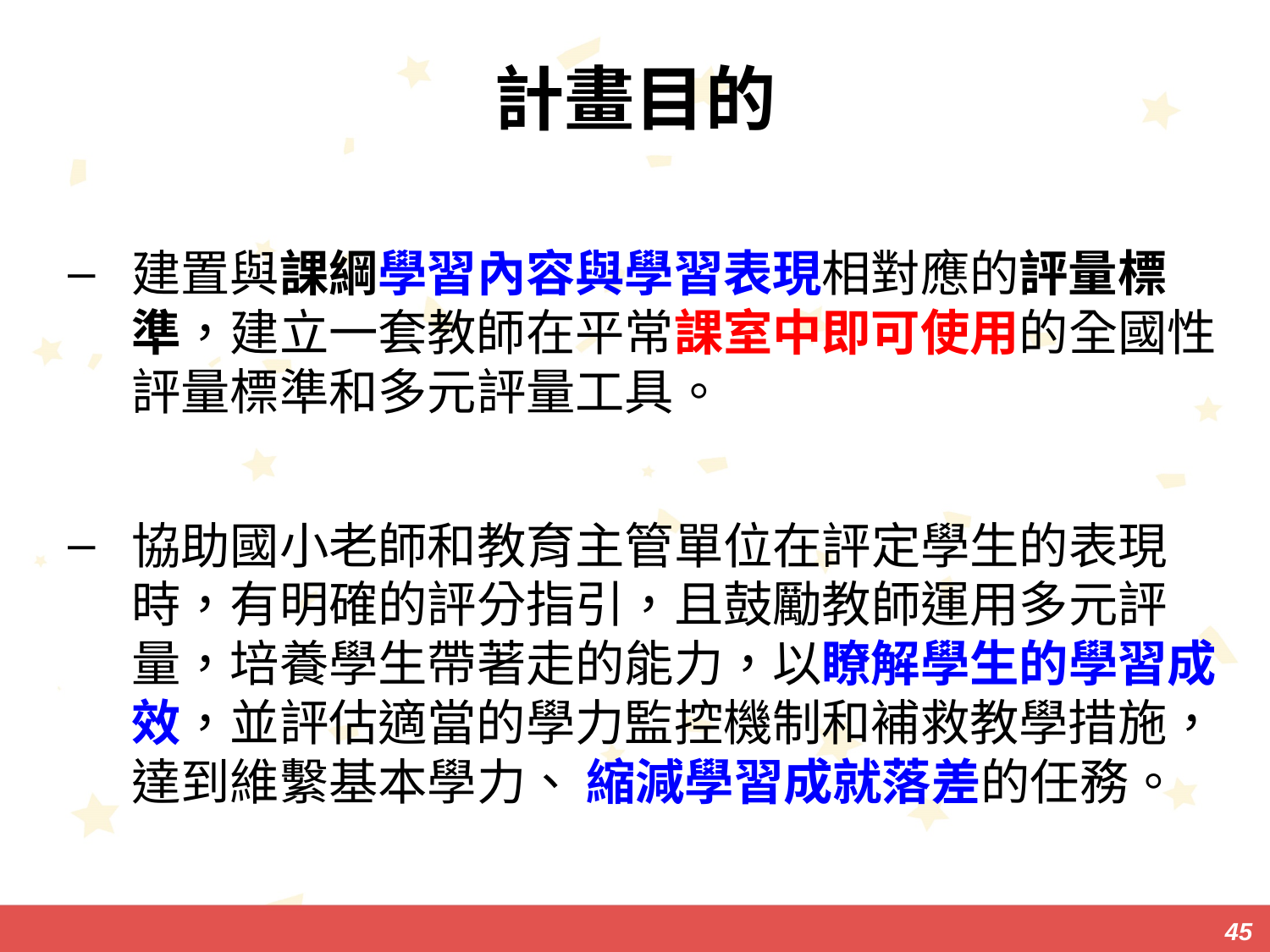

# 計畫目的

建置與課綱學習內容與學習表現相對應的評量標準，建立一套教師在平常課室中即可使用的全國性評量標準和多元評量工具。

協助國小老師和教育主管單位在評定學生的表現時，有明確的評分指引，且鼓勵教師運用多元評量，培養學生帶著走的能力，以瞭解學生的學習成效，並評估適當的學力監控機制和補救教學措施，達到維繫基本學力、 縮減學習成就落差的任務。

45